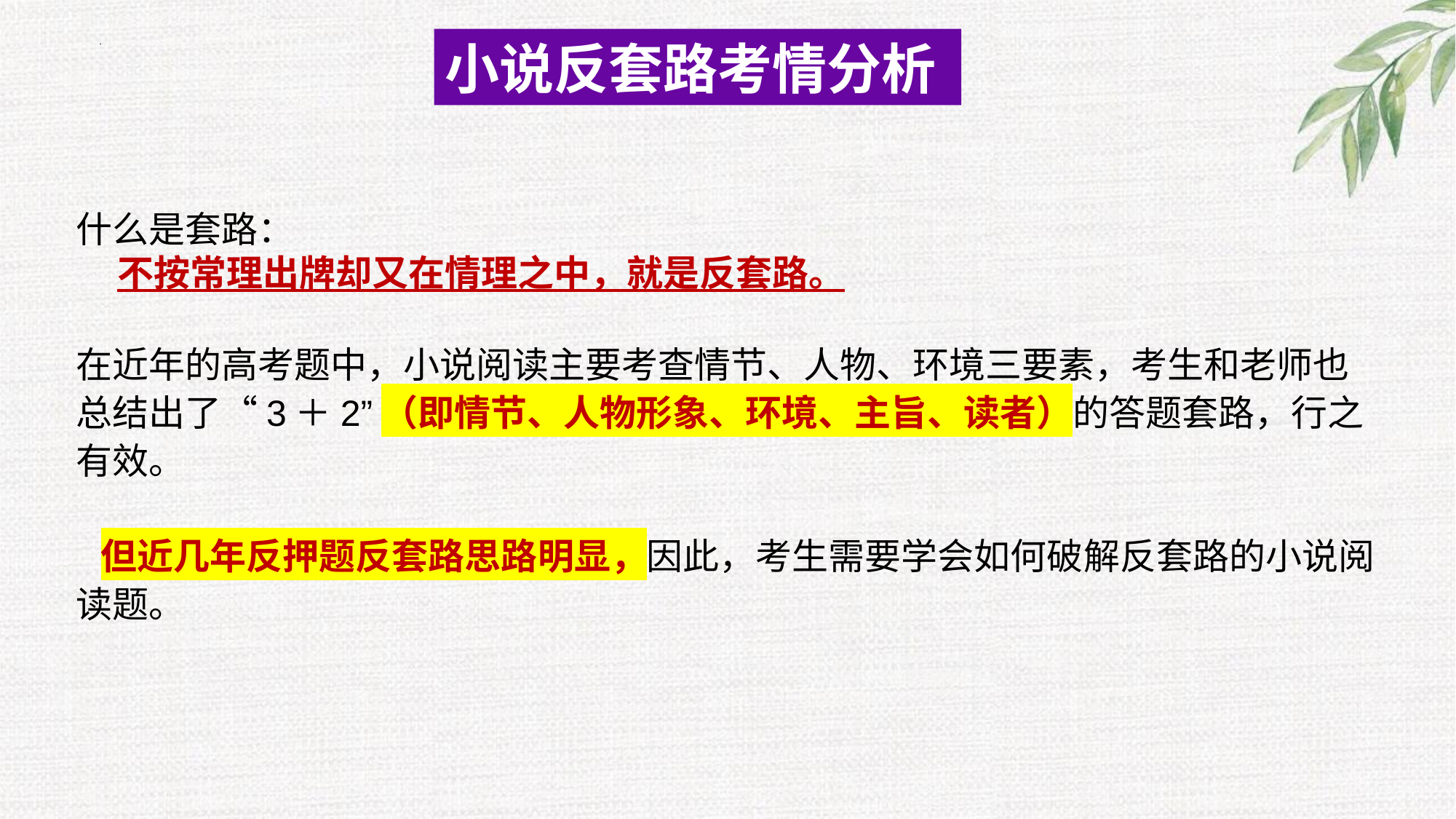

小说反套路考情分析

什么是套路：
    不按常理出牌却又在情理之中，就是反套路。

在近年的高考题中，小说阅读主要考查情节、人物、环境三要素，考生和老师也总结出了“3＋2”（即情节、人物形象、环境、主旨、读者）的答题套路，行之有效。

  但近几年反押题反套路思路明显，因此，考生需要学会如何破解反套路的小说阅读题。